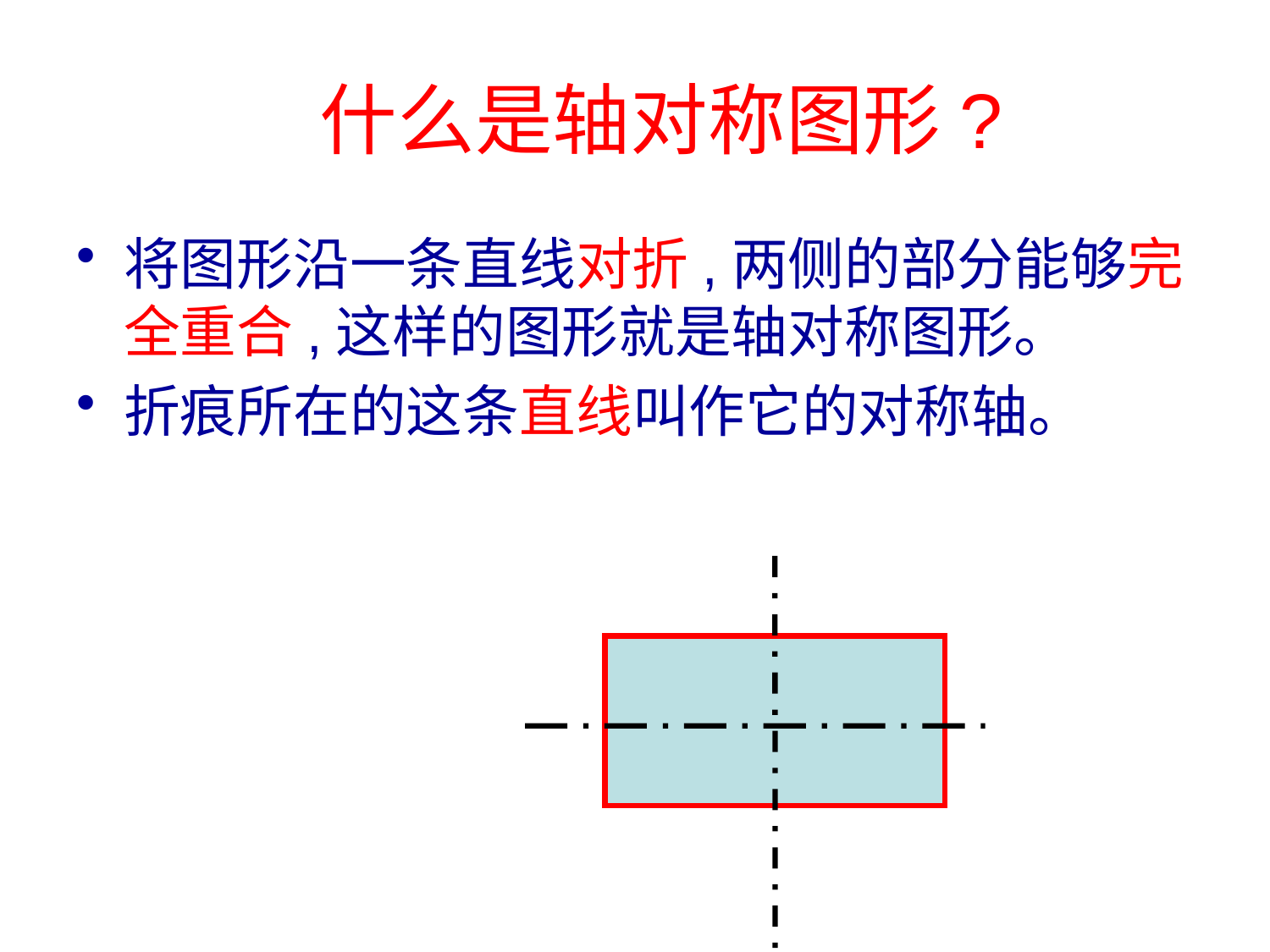

# 什么是轴对称图形?
将图形沿一条直线对折,两侧的部分能够完全重合,这样的图形就是轴对称图形。
折痕所在的这条直线叫作它的对称轴。